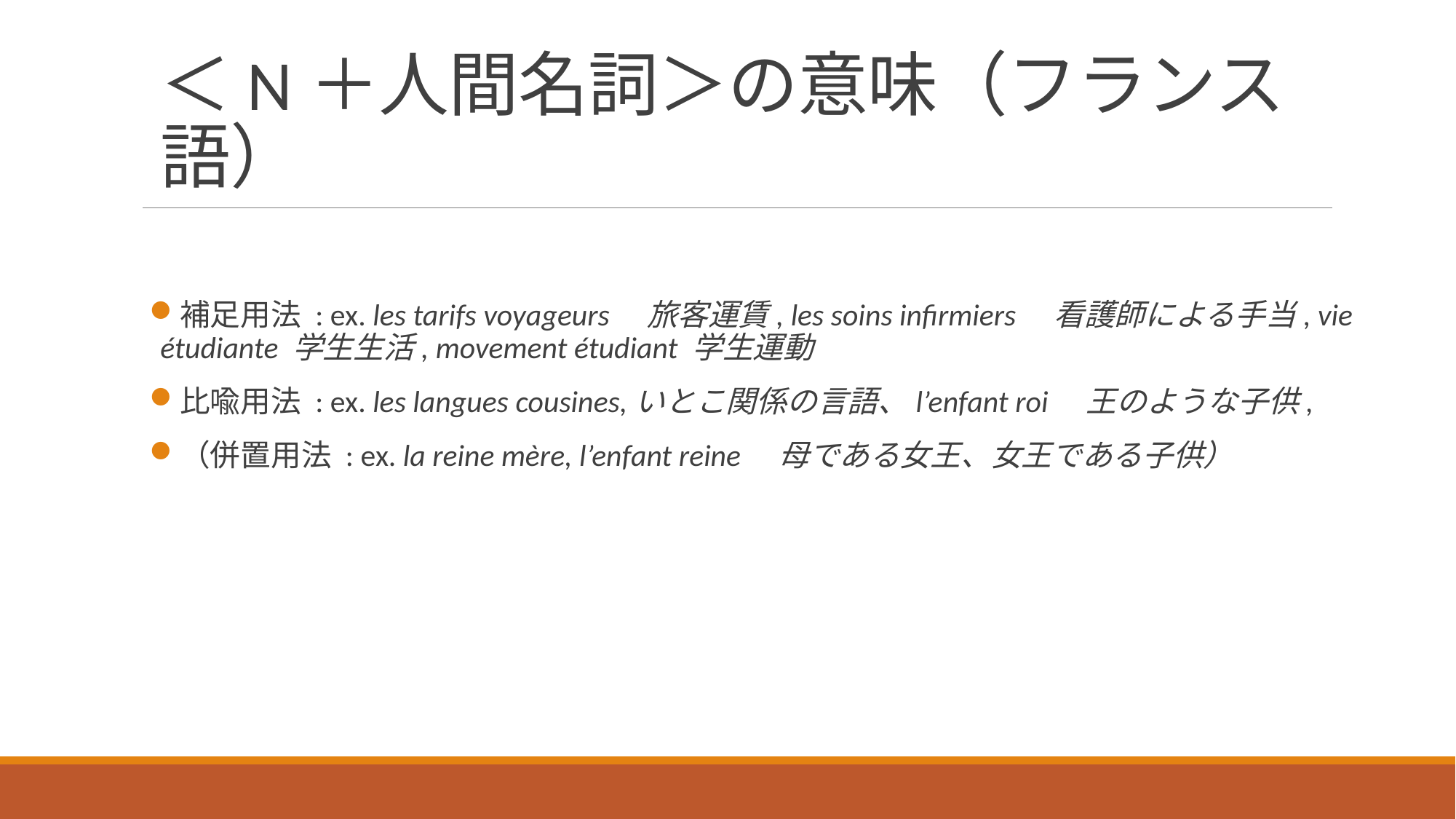

# ＜N＋人間名詞＞の意味（フランス語）
補足用法 : ex. les tarifs voyageurs　旅客運賃, les soins infirmiers　看護師による手当, vie étudiante 学生生活, movement étudiant 学生運動
比喩用法 : ex. les langues cousines,いとこ関係の言語、l’enfant roi　王のような子供,
（併置用法 : ex. la reine mère, l’enfant reine　母である女王、女王である子供）